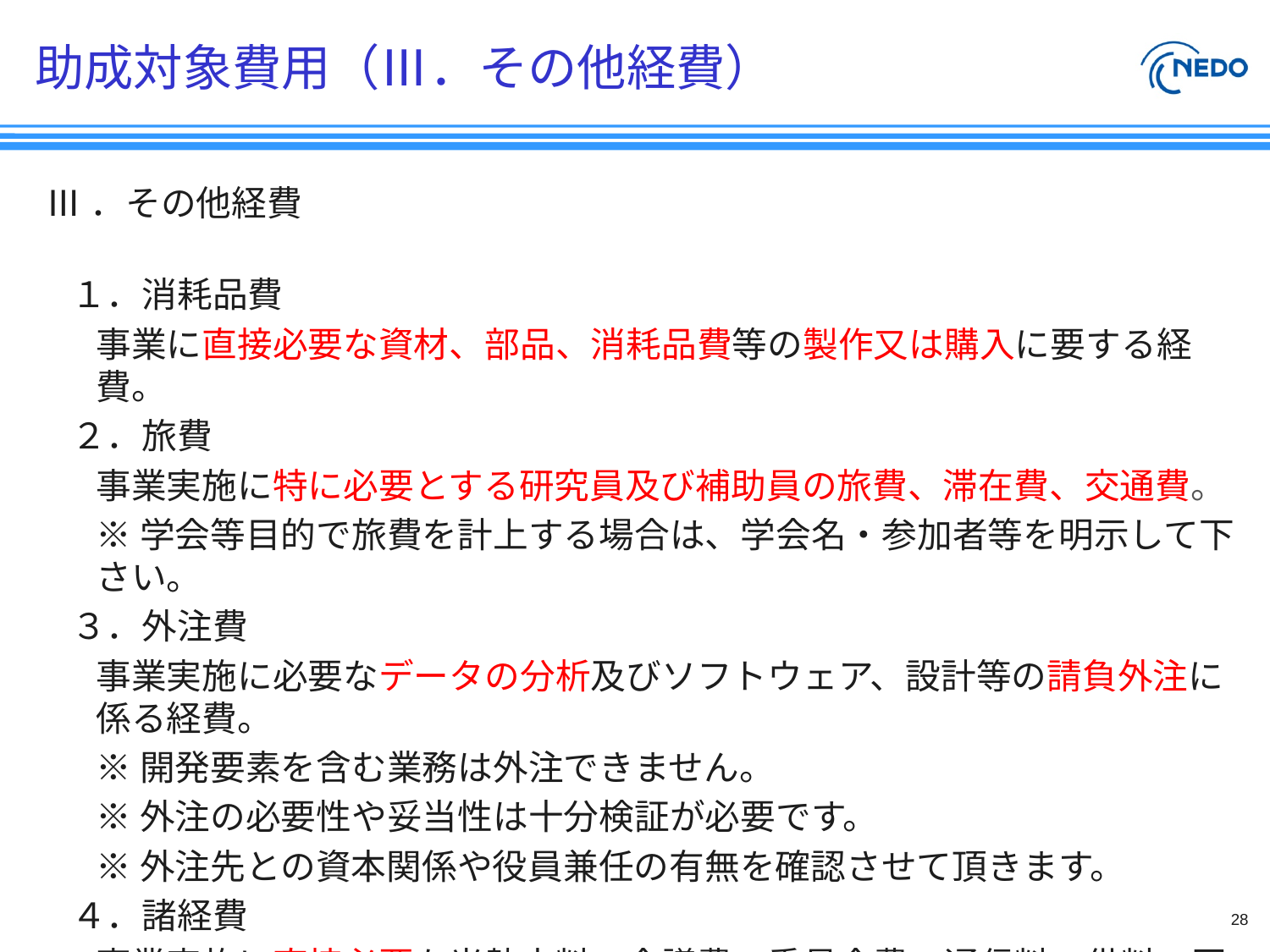

# 助成対象費用（Ⅲ．その他経費）
Ⅲ．その他経費
１．消耗品費
事業に直接必要な資材、部品、消耗品費等の製作又は購入に要する経費。
２．旅費
事業実施に特に必要とする研究員及び補助員の旅費、滞在費、交通費。
※学会等目的で旅費を計上する場合は、学会名・参加者等を明示して下さい。
３．外注費
事業実施に必要なデータの分析及びソフトウェア、設計等の請負外注に係る経費。
※開発要素を含む業務は外注できません。
※外注の必要性や妥当性は十分検証が必要です。
※外注先との資本関係や役員兼任の有無を確認させて頂きます。
４．諸経費
事業実施に直接必要な光熱水料、会議費、委員会費、通信料、借料、図書資料費、通訳料、運送費、学会等参加費等。
※共同研究先においては、会議費・委員会費は認められません。

28